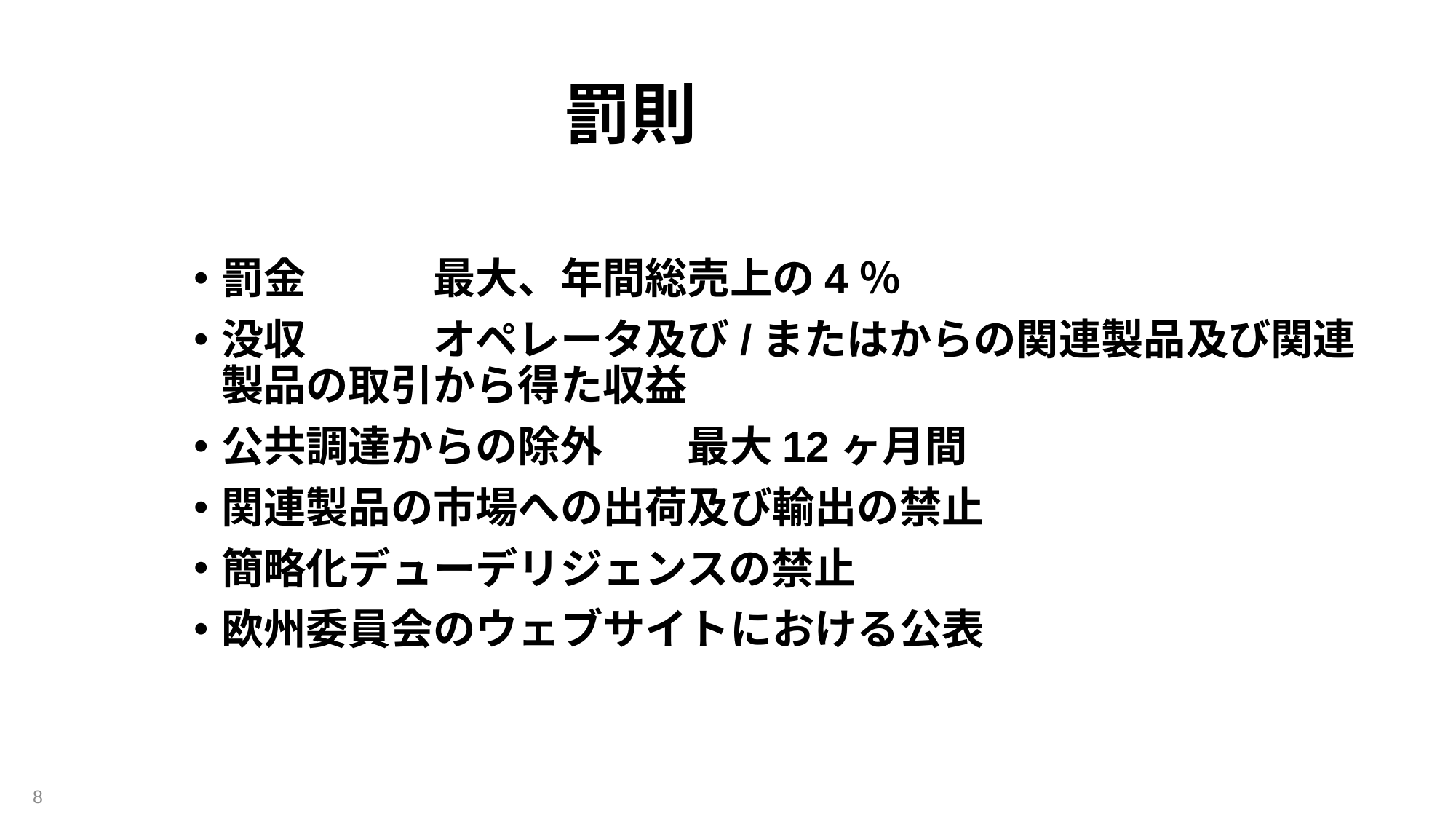

# 罰則
罰金　　　最大、年間総売上の4％
没収　　　オペレータ及び/またはからの関連製品及び関連製品の取引から得た収益
公共調達からの除外　　最大12ヶ月間
関連製品の市場への出荷及び輸出の禁止
簡略化デューデリジェンスの禁止
欧州委員会のウェブサイトにおける公表
8